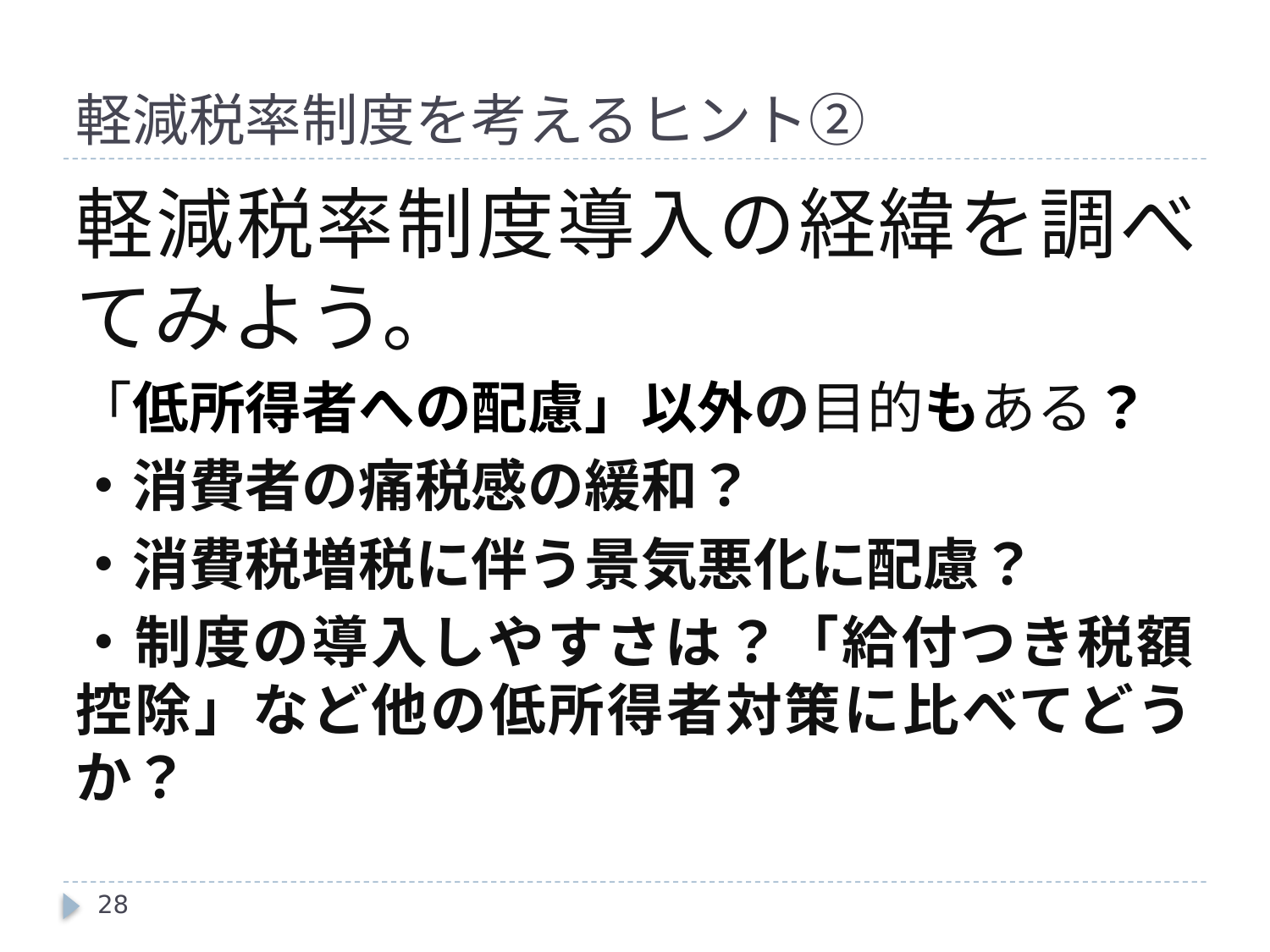

# 軽減税率制度を考えるヒント②
軽減税率制度導入の経緯を調べてみよう。
「低所得者への配慮」以外の目的もある？
・消費者の痛税感の緩和？
・消費税増税に伴う景気悪化に配慮？
・制度の導入しやすさは？「給付つき税額控除」など他の低所得者対策に比べてどうか？

28